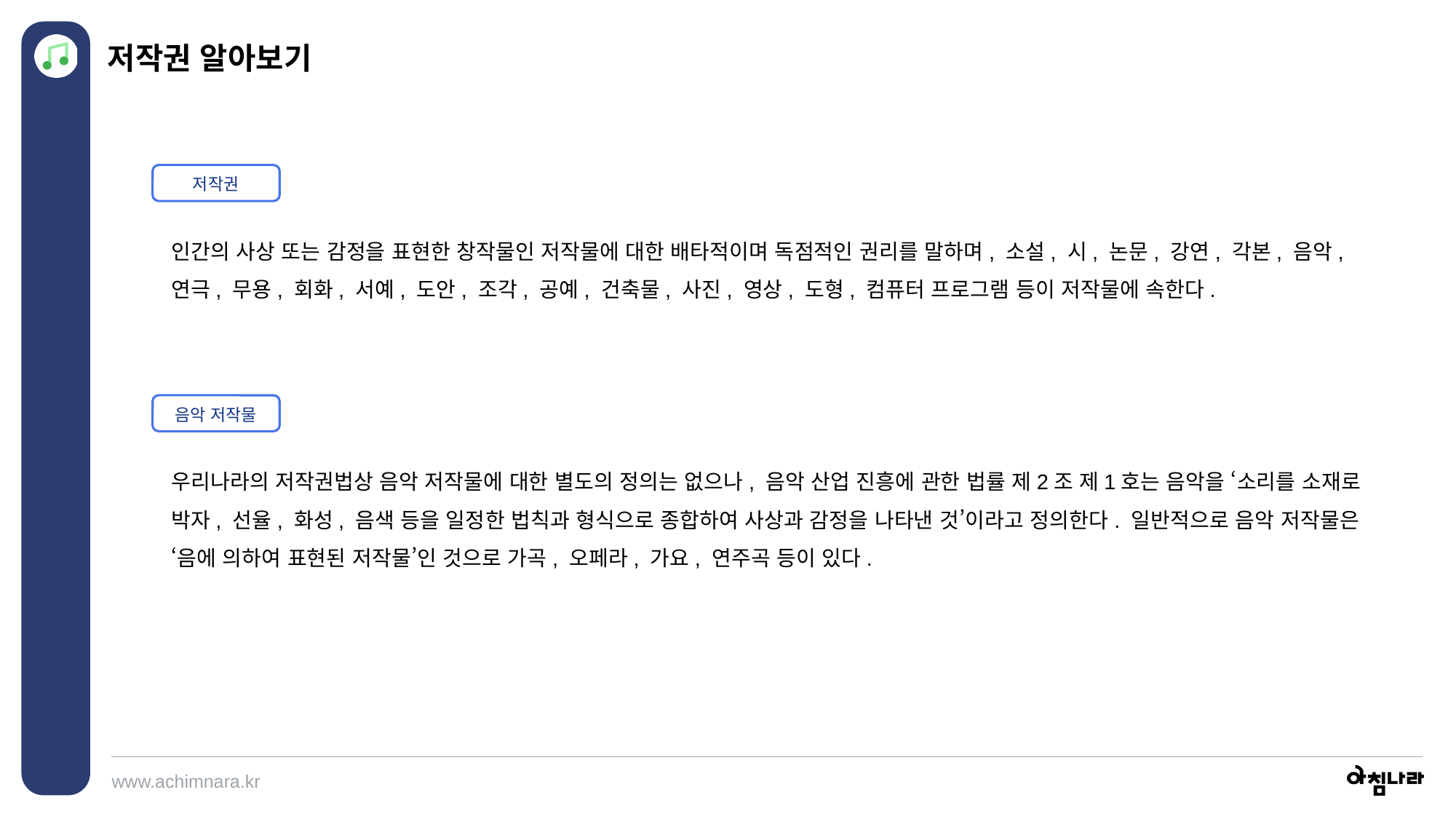

저작권 알아보기
저작권
인간의 사상 또는 감정을 표현한 창작물인 저작물에 대한 배타적이며 독점적인 권리를 말하며, 소설, 시, 논문, 강연, 각본, 음악, 연극, 무용, 회화, 서예, 도안, 조각, 공예, 건축물, 사진, 영상, 도형, 컴퓨터 프로그램 등이 저작물에 속한다.
음악 저작물
우리나라의 저작권법상 음악 저작물에 대한 별도의 정의는 없으나, 음악 산업 진흥에 관한 법률 제2조 제1호는 음악을 ‘소리를 소재로 박자, 선율, 화성, 음색 등을 일정한 법칙과 형식으로 종합하여 사상과 감정을 나타낸 것’이라고 정의한다. 일반적으로 음악 저작물은 ‘음에 의하여 표현된 저작물’인 것으로 가곡, 오페라, 가요, 연주곡 등이 있다.